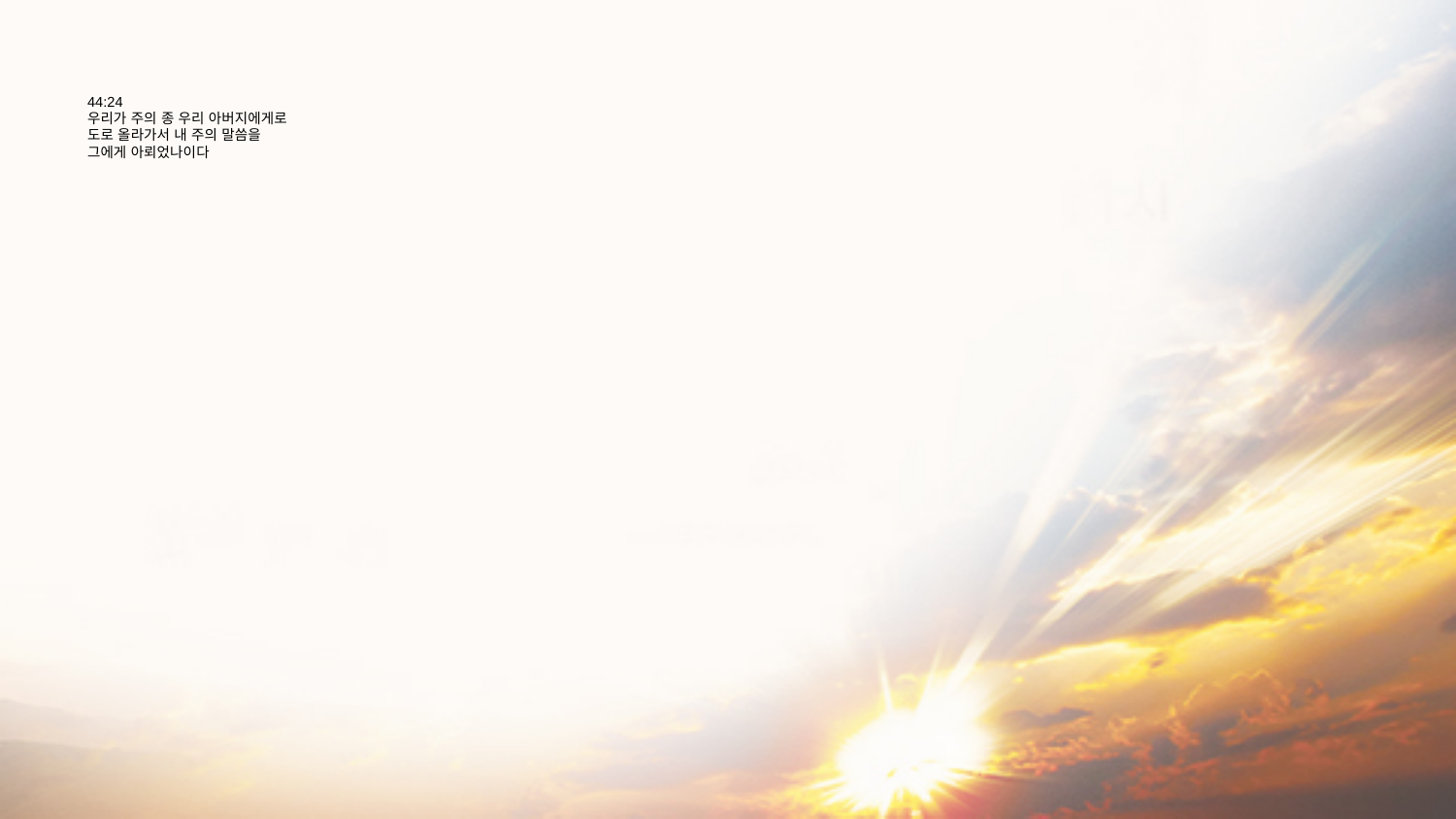

# 44:24 우리가 주의 종 우리 아버지에게로 도로 올라가서 내 주의 말씀을 그에게 아뢰었나이다